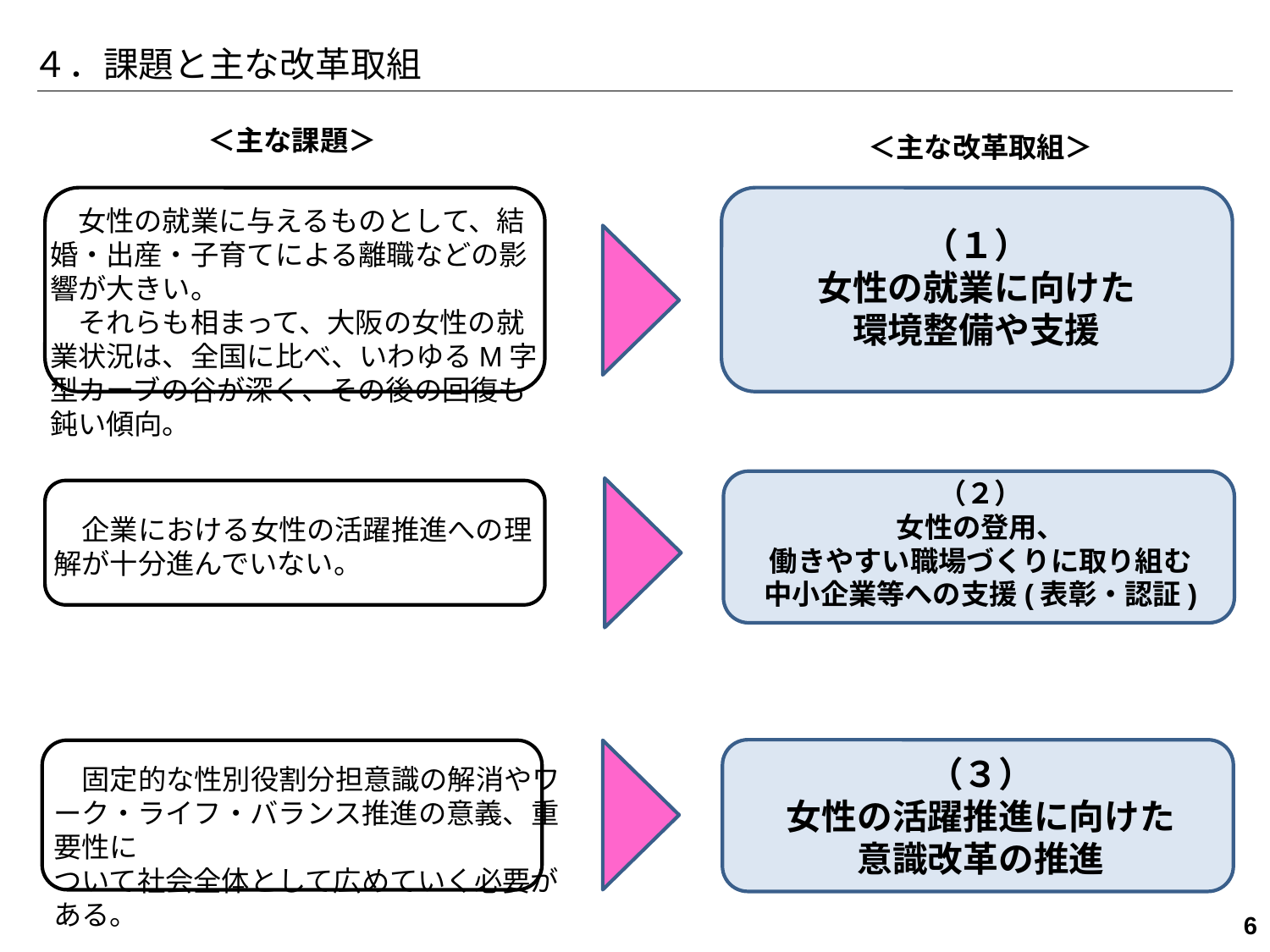

４．課題と主な改革取組
＜主な課題＞
＜主な改革取組＞

　女性の就業に与えるものとして、結婚・出産・子育てによる離職などの影響が大きい。
　それらも相まって、大阪の女性の就業状況は、全国に比べ、いわゆるM字型カーブの谷が深く、その後の回復も鈍い傾向。
（１）
女性の就業に向けた
環境整備や支援

（２）
女性の登用、
働きやすい職場づくりに取り組む
中小企業等への支援(表彰・認証)

　企業における女性の活躍推進への理解が十分進んでいない。

（３）
女性の活躍推進に向けた
意識改革の推進
　固定的な性別役割分担意識の解消やワ
ーク・ライフ・バランス推進の意義、重要性に
ついて社会全体として広めていく必要がある。

6